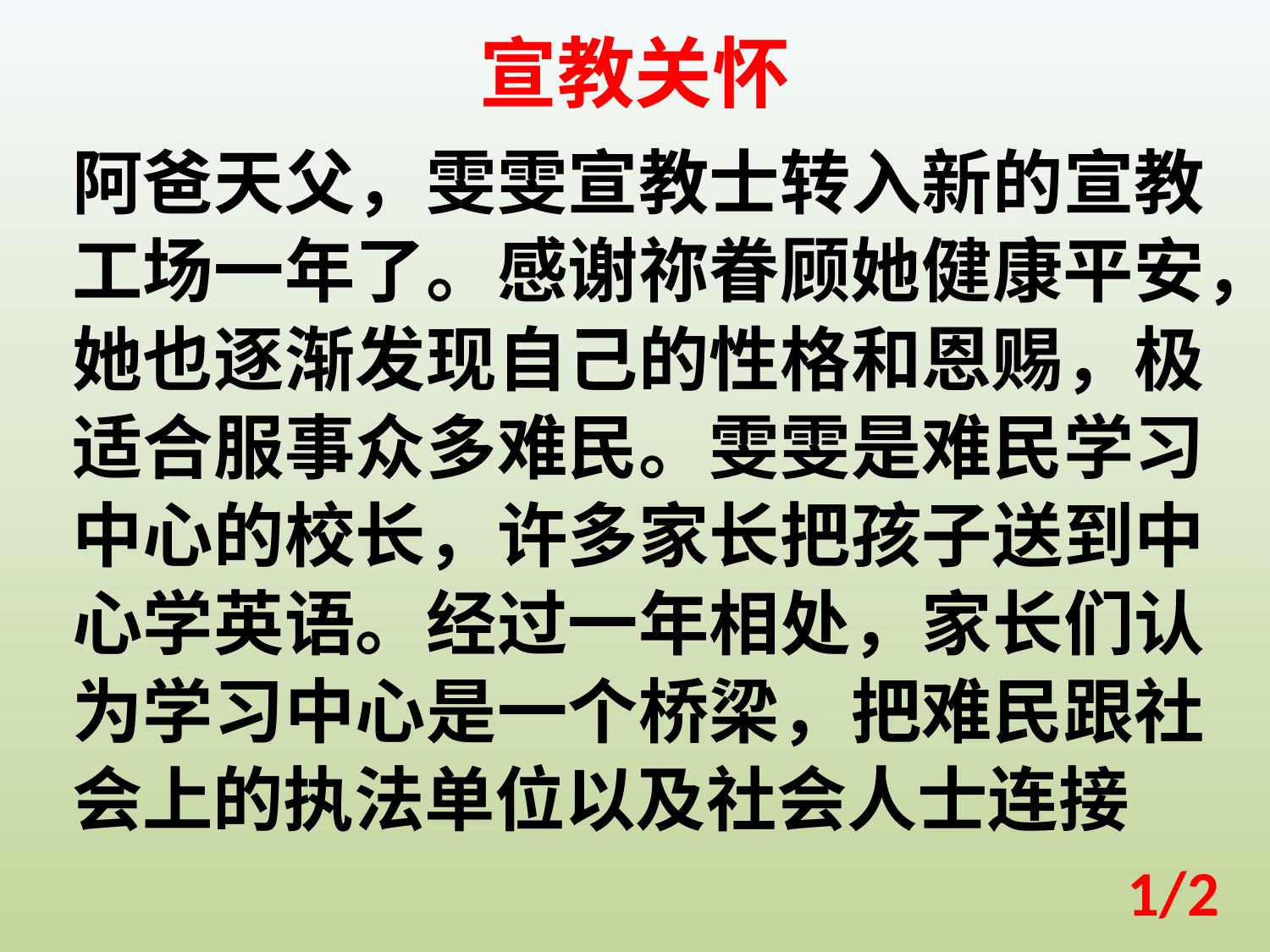

宣教关怀
阿爸天父，雯雯宣教士转入新的宣教工场一年了。感谢祢眷顾她健康平安，她也逐渐发现自己的性格和恩赐，极适合服事众多难民。雯雯是难民学习中心的校长，许多家长把孩子送到中心学英语。经过一年相处，家长们认为学习中心是一个桥梁，把难民跟社会上的执法单位以及社会人士连接
1/2